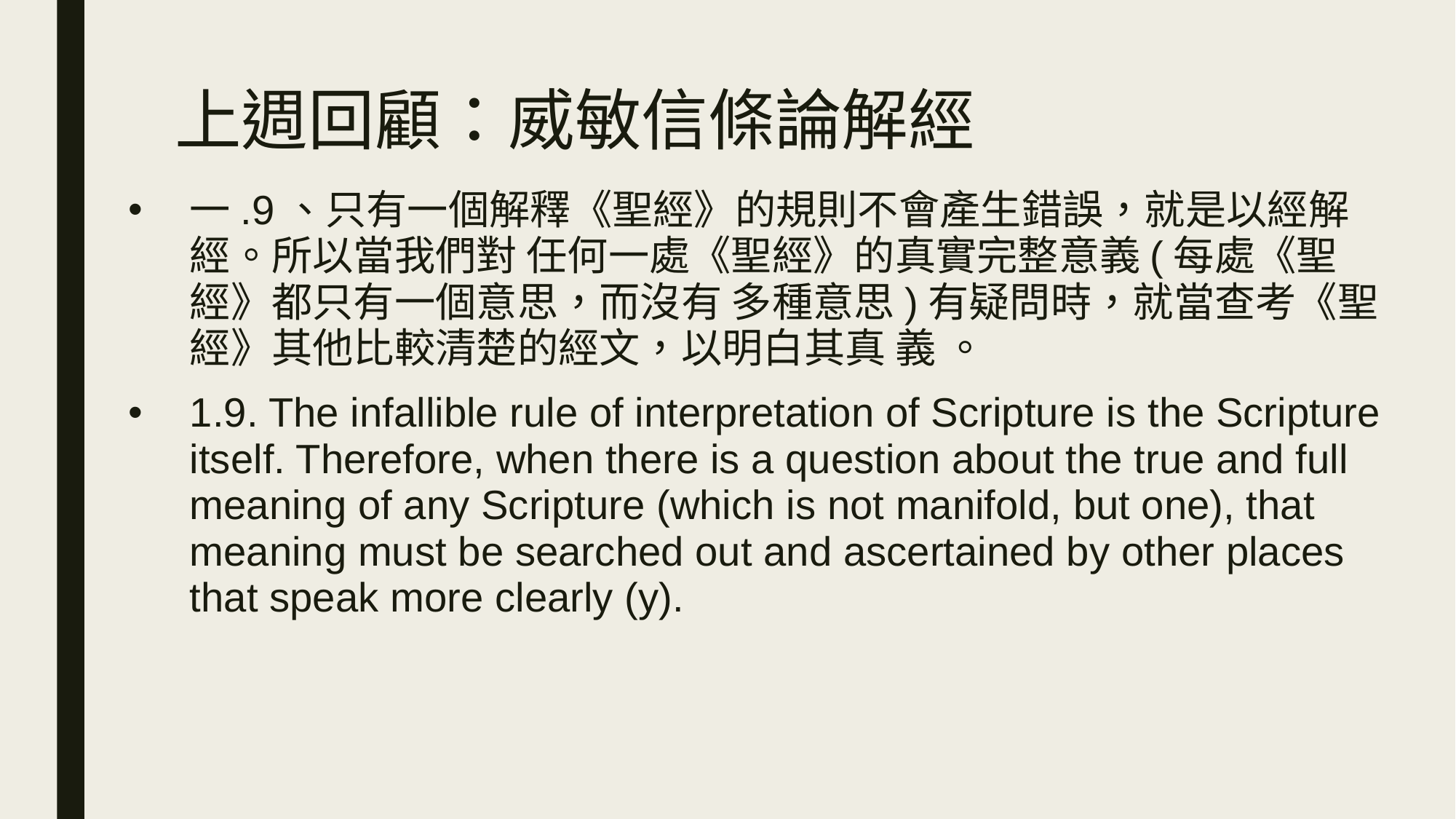

# 上週回顧：威敏信條論解經
一.9、只有一個解釋《聖經》的規則不會產生錯誤，就是以經解經。所以當我們對 任何一處《聖經》的真實完整意義(每處《聖經》都只有一個意思，而沒有 多種意思)有疑問時，就當查考《聖經》其他比較清楚的經文，以明白其真 義 。
1.9. The infallible rule of interpretation of Scripture is the Scripture itself. Therefore, when there is a question about the true and full meaning of any Scripture (which is not manifold, but one), that meaning must be searched out and ascertained by other places that speak more clearly (y).